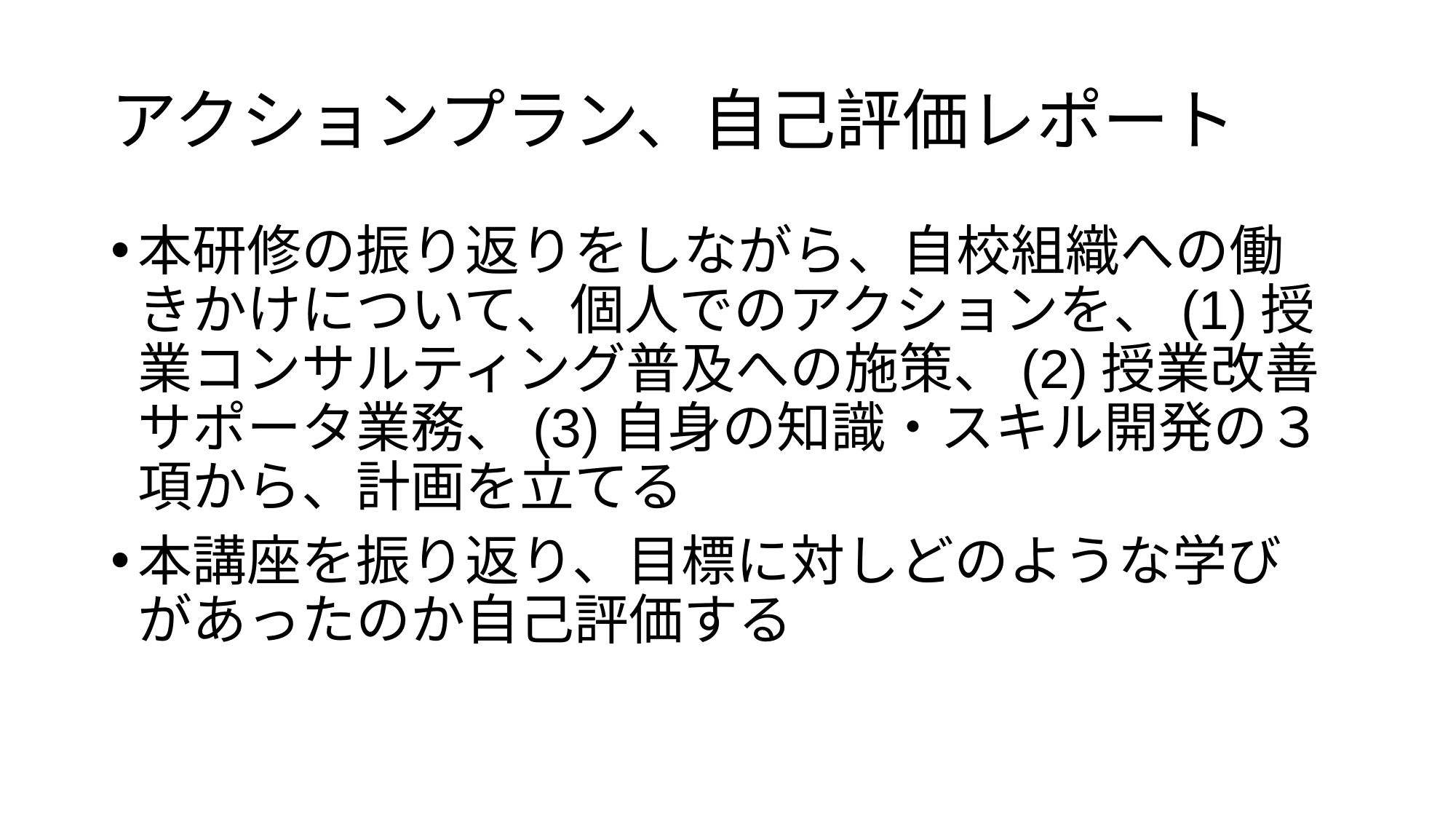

# アクションプラン、自己評価レポート
本研修の振り返りをしながら、自校組織への働きかけについて、個人でのアクションを、(1)授業コンサルティング普及への施策、(2)授業改善サポータ業務、(3)自身の知識・スキル開発の３項から、計画を立てる
本講座を振り返り、目標に対しどのような学びがあったのか自己評価する